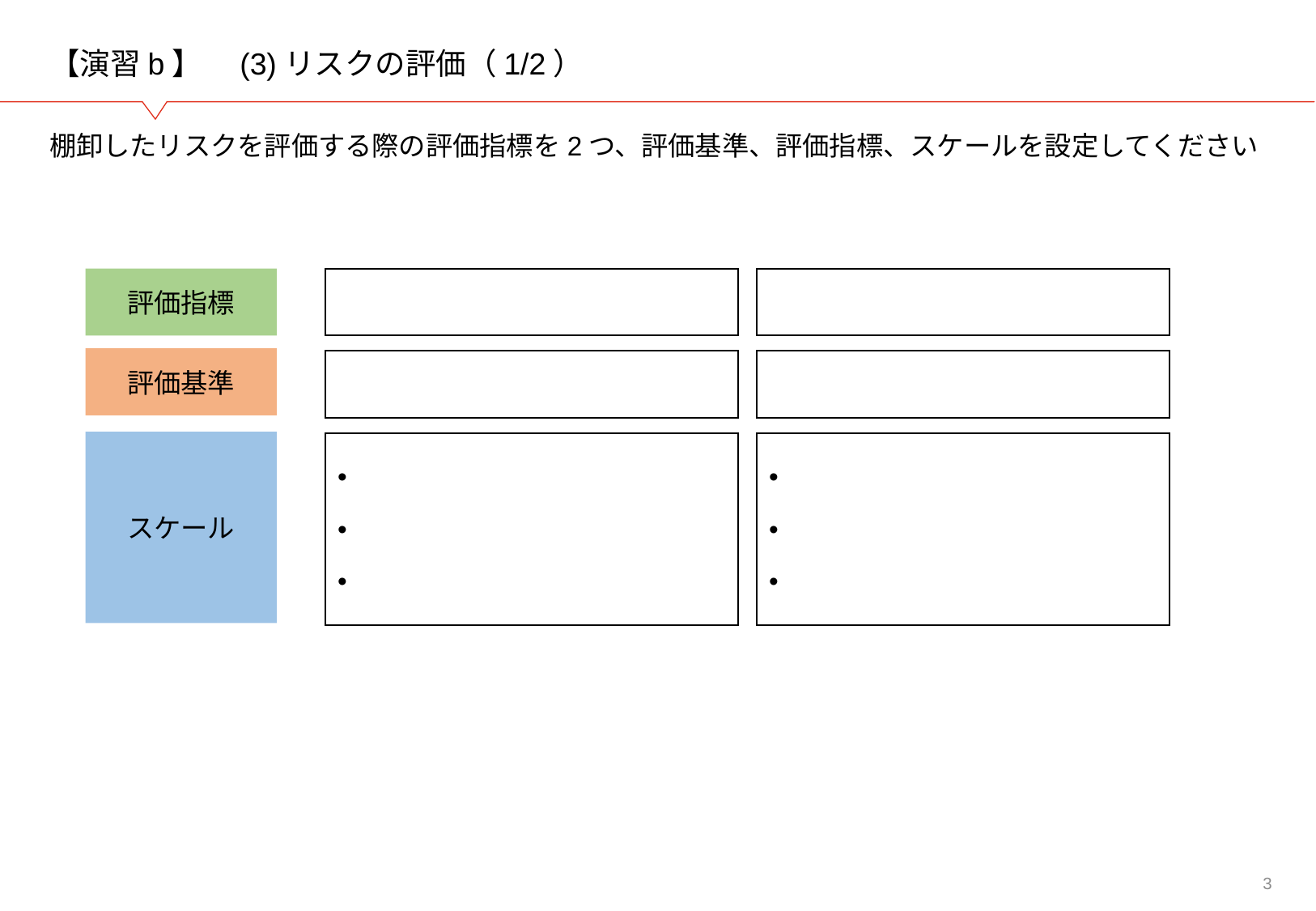

# 【演習b】　(3)リスクの評価（1/2）
棚卸したリスクを評価する際の評価指標を2つ、評価基準、評価指標、スケールを設定してください
評価指標

評価基準

スケール